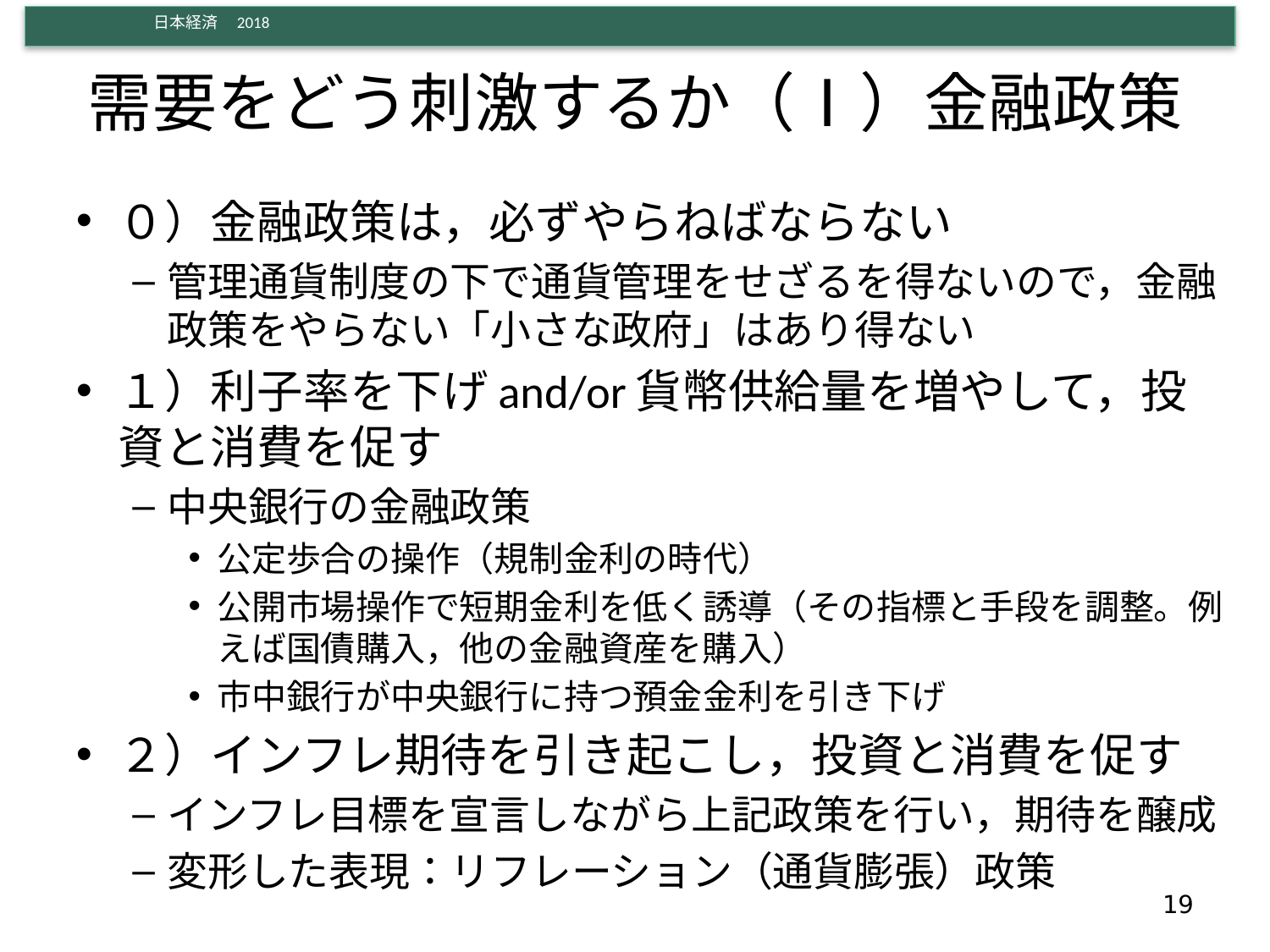

# 需要をどう刺激するか（Ⅰ）金融政策
０）金融政策は，必ずやらねばならない
管理通貨制度の下で通貨管理をせざるを得ないので，金融政策をやらない「小さな政府」はあり得ない
１）利子率を下げand/or貨幣供給量を増やして，投資と消費を促す
中央銀行の金融政策
公定歩合の操作（規制金利の時代）
公開市場操作で短期金利を低く誘導（その指標と手段を調整。例えば国債購入，他の金融資産を購入）
市中銀行が中央銀行に持つ預金金利を引き下げ
２）インフレ期待を引き起こし，投資と消費を促す
インフレ目標を宣言しながら上記政策を行い，期待を醸成
変形した表現：リフレーション（通貨膨張）政策

19